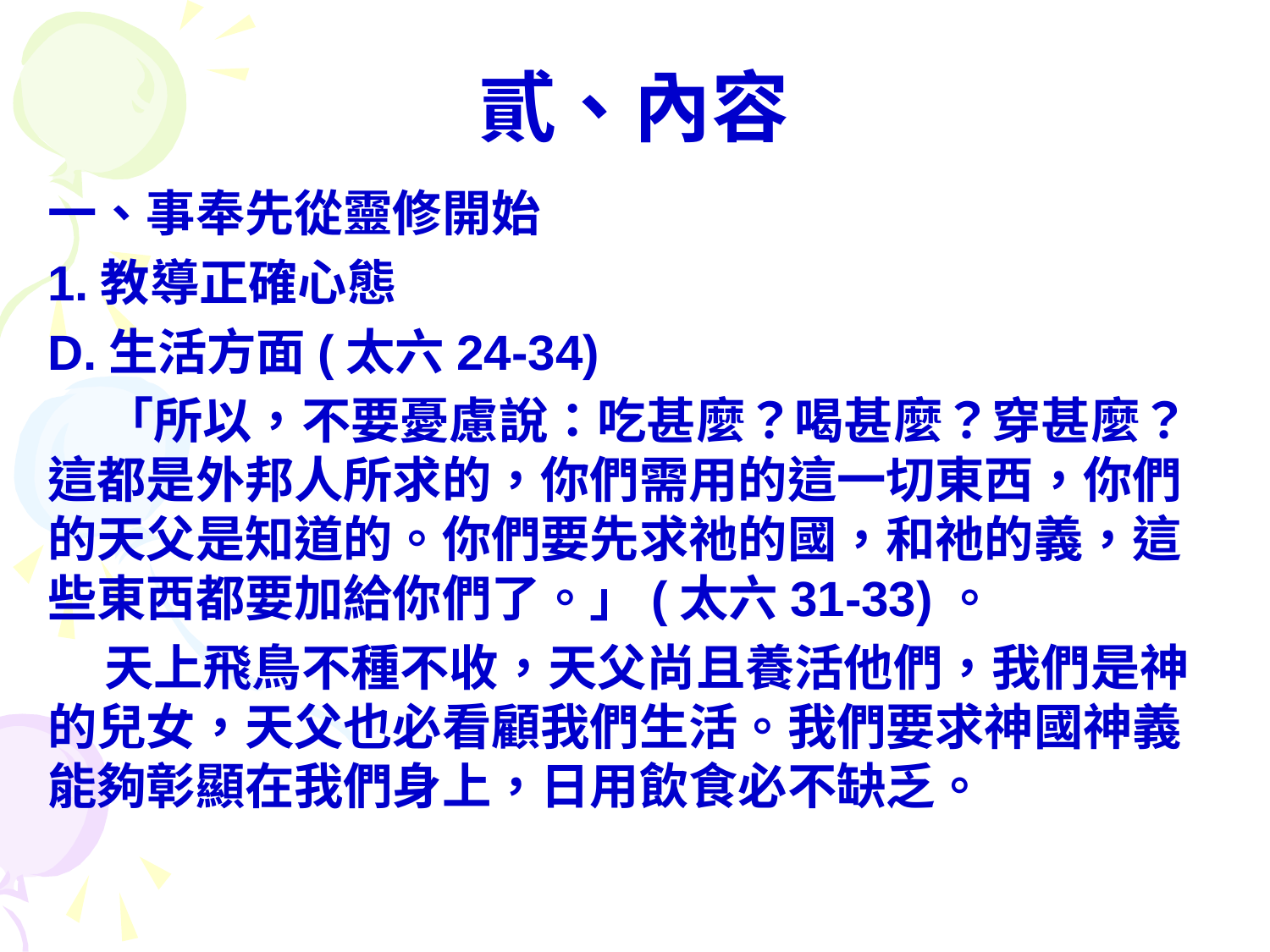

# 貳、內容
一、事奉先從靈修開始
1.教導正確心態
D.生活方面(太六24-34)
    「所以，不要憂慮說：吃甚麼？喝甚麼？穿甚麼？這都是外邦人所求的，你們需用的這一切東西，你們的天父是知道的。你們要先求祂的國，和祂的義，這些東西都要加給你們了。」(太六31-33)。
    天上飛鳥不種不收，天父尚且養活他們，我們是神的兒女，天父也必看顧我們生活。我們要求神國神義能夠彰顯在我們身上，日用飲食必不缺乏。